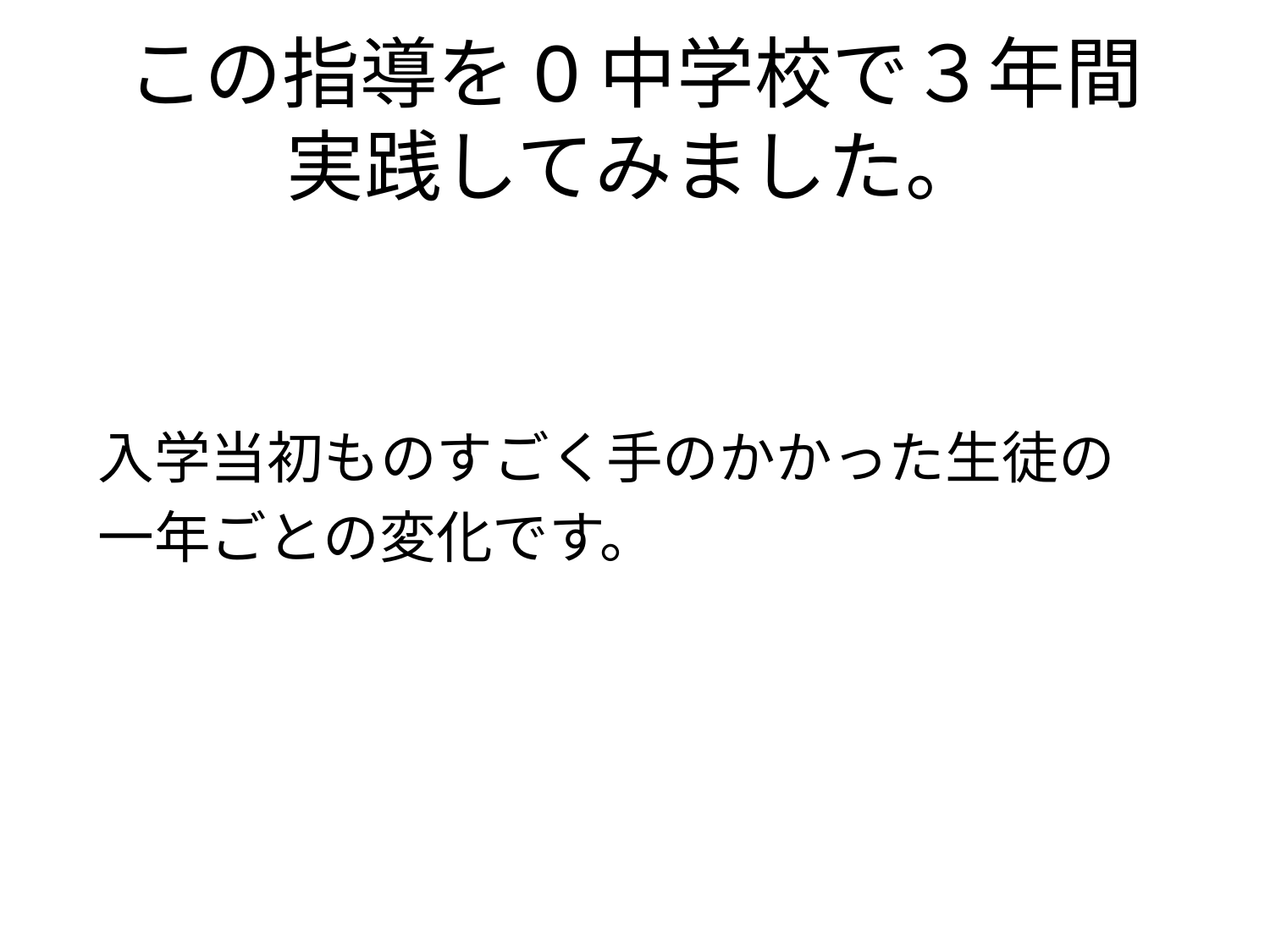

# この指導をO中学校で３年間 実践してみました。
入学当初ものすごく手のかかった生徒の
一年ごとの変化です。